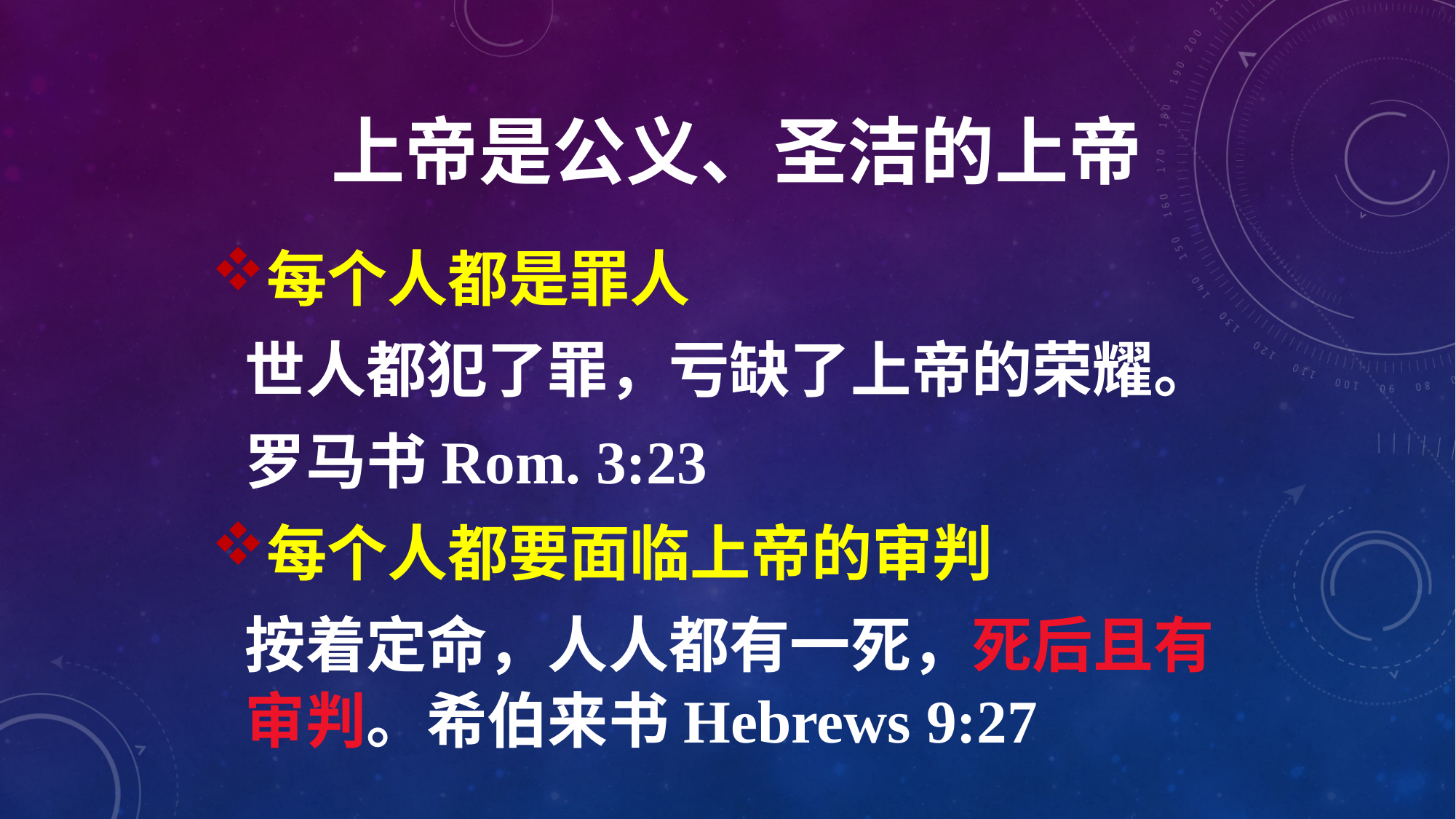

# 上帝是公义、圣洁的上帝
每个人都是罪人
	世人都犯了罪，亏缺了上帝的荣耀。
	罗马书Rom. 3:23
每个人都要面临上帝的审判
	按着定命，人人都有一死，死后且有审判。希伯来书Hebrews 9:27